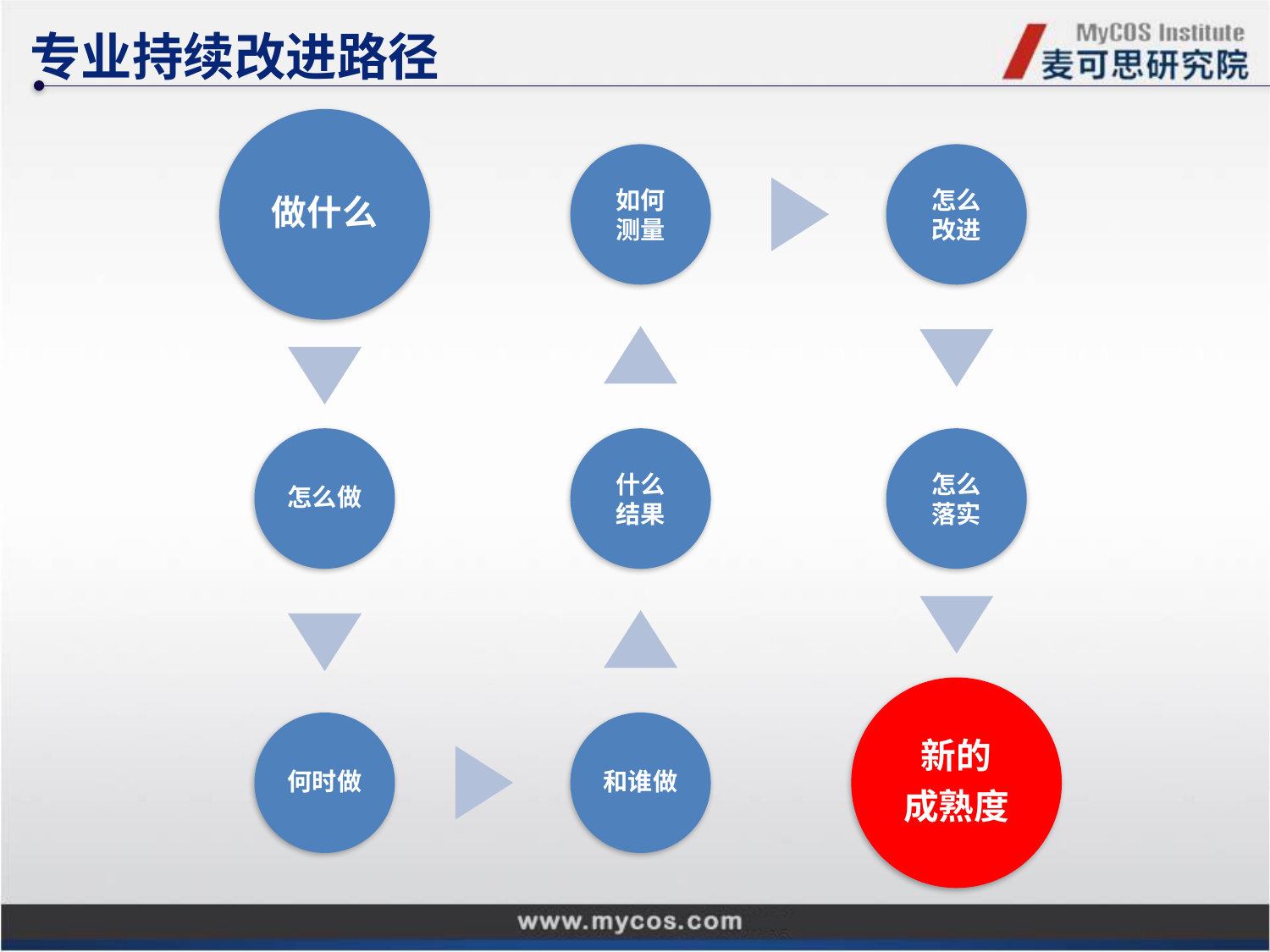

专业持续改进路径
做什么
怎么做
何时做
和谁做
什么
结果
如何
测量
怎么
改进
怎么
落实
新的
成熟度